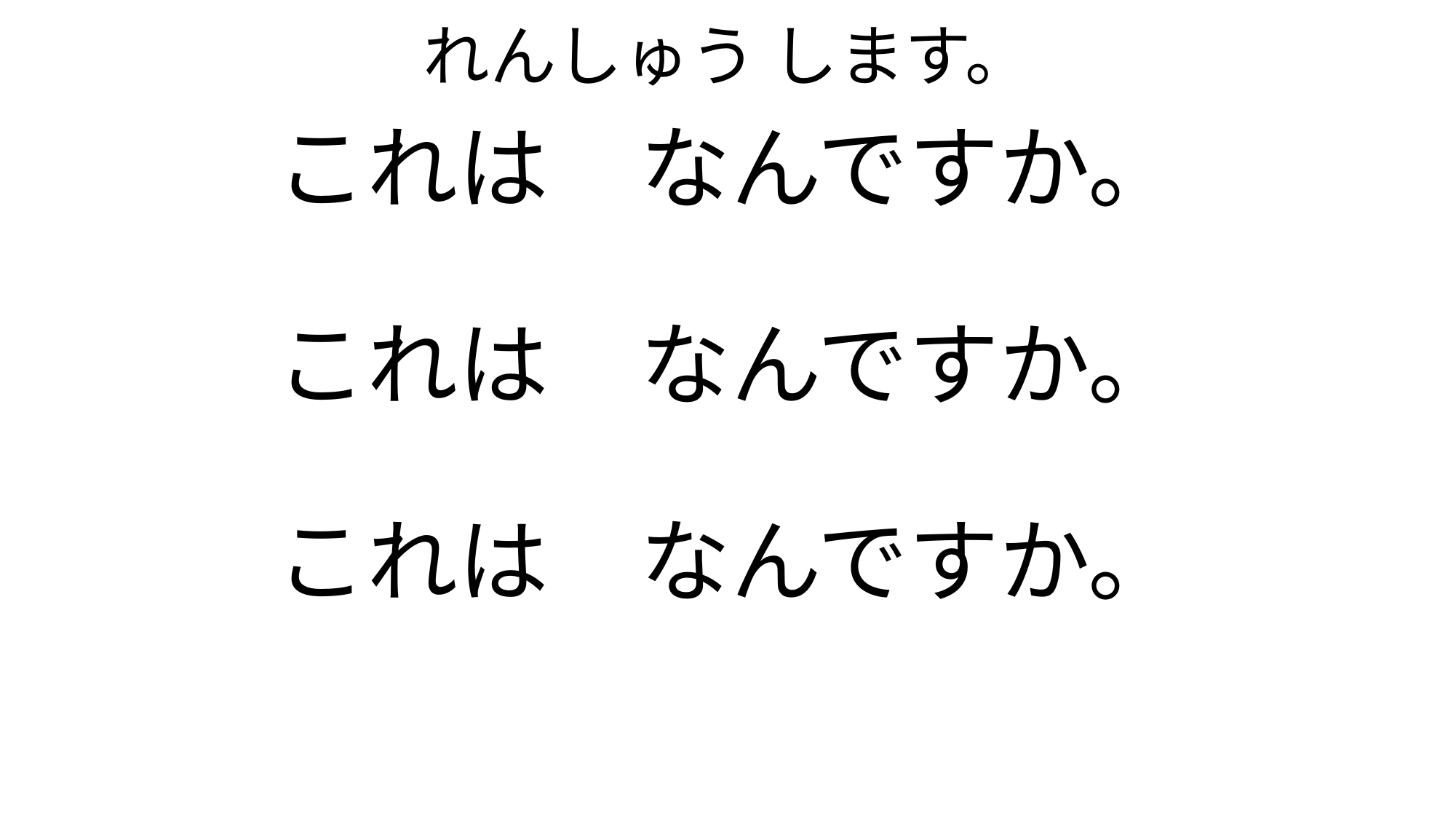

# れんしゅう します。
これは　なんですか。
これは　なんですか。
これは　なんですか。
これは　なんですか。
これは　なんですか。
これは　なんですか。